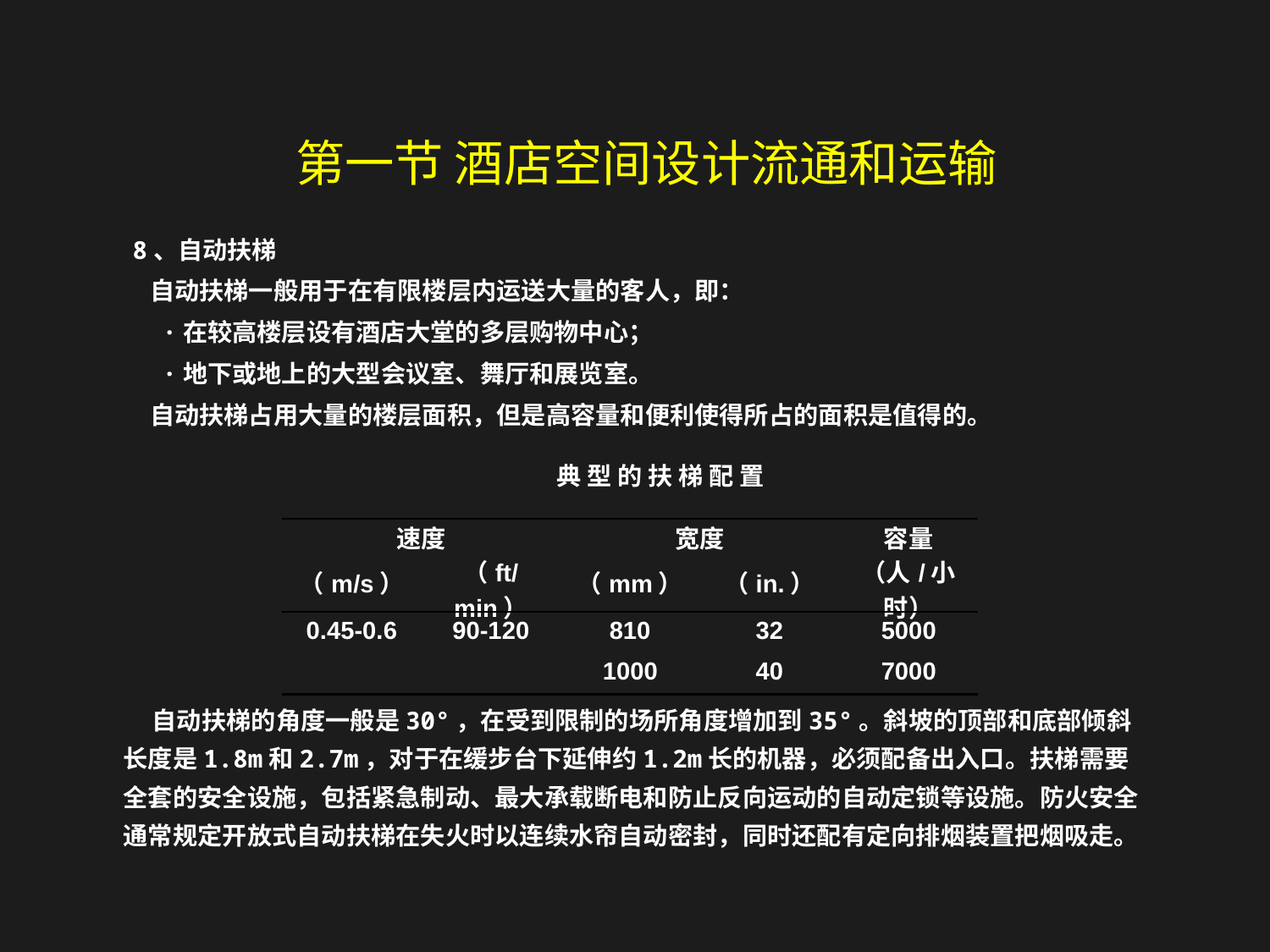

第一节 酒店空间设计流通和运输
8、自动扶梯
  自动扶梯一般用于在有限楼层内运送大量的客人，即：
  ·在较高楼层设有酒店大堂的多层购物中心；
  ·地下或地上的大型会议室、舞厅和展览室。
  自动扶梯占用大量的楼层面积，但是高容量和便利使得所占的面积是值得的。
 典 型 的 扶 梯 配 置
| 速度 |  | 宽度 |  | 容量 |
| --- | --- | --- | --- | --- |
| （m/s） | （ft/min） | （mm） | （in.） | （人/小时） |
| 0.45-0.6 | 90-120 | 810 | 32 | 5000 |
|  |  | 1000 | 40 | 7000 |
    自动扶梯的角度一般是30°，在受到限制的场所角度增加到35°。斜坡的顶部和底部倾斜长度是1.8m和2.7m，对于在缓步台下延伸约1.2m长的机器，必须配备出入口。扶梯需要全套的安全设施，包括紧急制动、最大承载断电和防止反向运动的自动定锁等设施。防火安全通常规定开放式自动扶梯在失火时以连续水帘自动密封，同时还配有定向排烟装置把烟吸走。